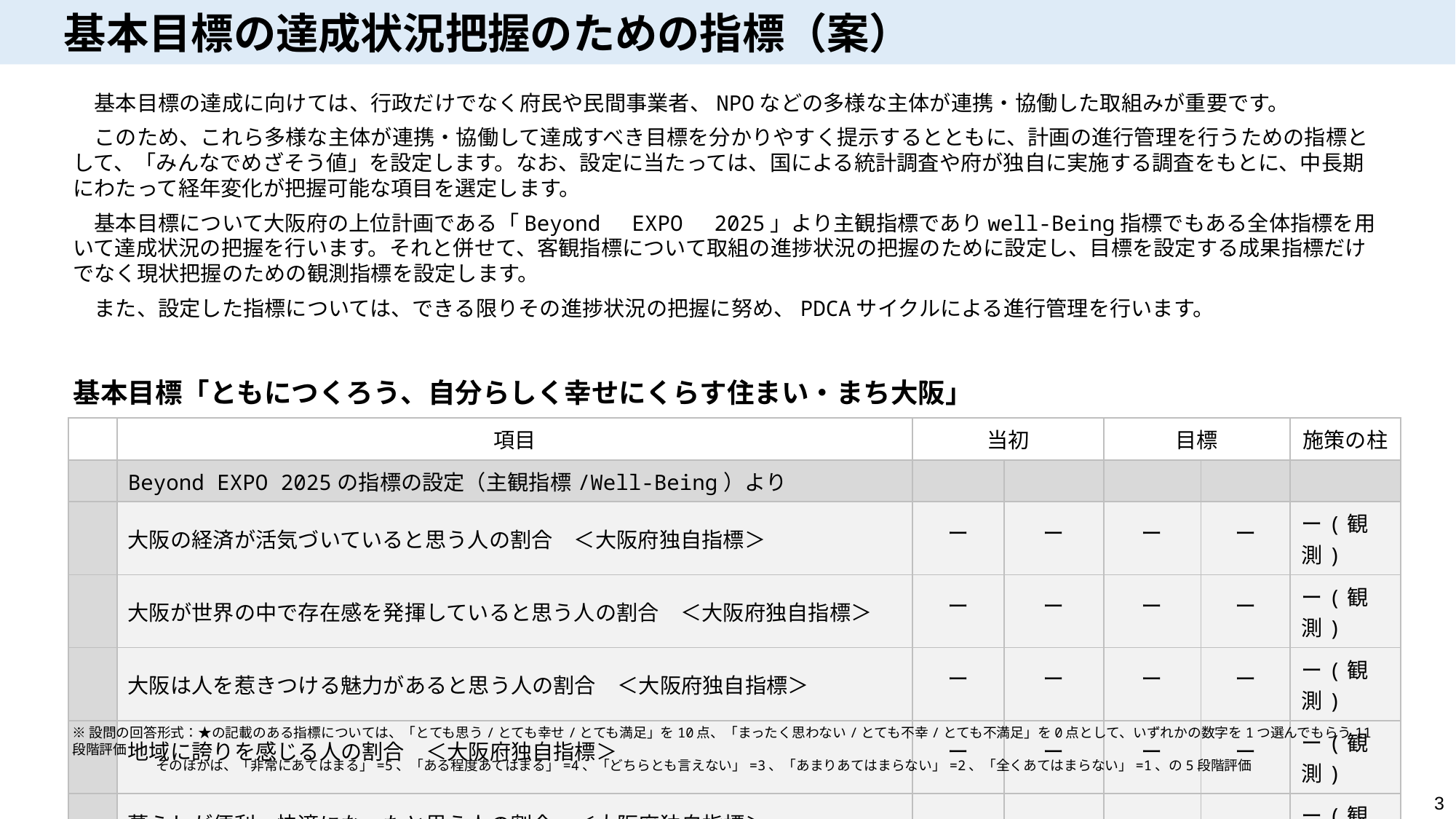

基本目標の達成状況把握のための指標（案）
　基本目標の達成に向けては、行政だけでなく府民や民間事業者、NPOなどの多様な主体が連携・協働した取組みが重要です。
　このため、これら多様な主体が連携・協働して達成すべき目標を分かりやすく提示するとともに、計画の進行管理を行うための指標として、「みんなでめざそう値」を設定します。なお、設定に当たっては、国による統計調査や府が独自に実施する調査をもとに、中長期にわたって経年変化が把握可能な項目を選定します。
　基本目標について大阪府の上位計画である「Beyond　EXPO　2025」より主観指標でありwell-Being指標でもある全体指標を用いて達成状況の把握を行います。それと併せて、客観指標について取組の進捗状況の把握のために設定し、目標を設定する成果指標だけでなく現状把握のための観測指標を設定します。
　また、設定した指標については、できる限りその進捗状況の把握に努め、PDCAサイクルによる進行管理を行います。

基本目標「ともにつくろう、自分らしく幸せにくらす住まい・まち大阪」
|  | 項目 | 当初 |  | 目標 |  | 施策の柱 |
| --- | --- | --- | --- | --- | --- | --- |
|  | Beyond EXPO 2025の指標の設定（主観指標/Well-Being）より |  |  |  |  |  |
|  | 大阪の経済が活気づいていると思う人の割合　＜大阪府独自指標＞ | ー | ー | ー | ー | ー(観測) |
|  | 大阪が世界の中で存在感を発揮していると思う人の割合　＜大阪府独自指標＞ | ー | ー | ー | ー | ー(観測) |
|  | 大阪は人を惹きつける魅力があると思う人の割合　＜大阪府独自指標＞ | ー | ー | ー | ー | ー(観測) |
|  | 地域に誇りを感じる人の割合　＜大阪府独自指標＞ | ー | ー | ー | ー | ー(観測) |
|  | 暮らしが便利・快適になったと思う人の割合　＜大阪府独自指標＞ | ー | ー | ー | ー | ー(観測) |
|  | 現在、あなたはどの程度幸せですか【幸福度】 | 6.0★ | (R6) | ー | ー | ー(観測) |
※設問の回答形式：★の記載のある指標については、「とても思う/とても幸せ/とても満足」を10点、「まったく思わない/とても不幸/とても不満足」を0点として、いずれかの数字を1つ選んでもらう11段階評価
                          そのほかは、「非常にあてはまる」=5、「ある程度あてはまる」=4、「どちらとも言えない」=3、「あまりあてはまらない」=2、「全くあてはまらない」=1、の5段階評価
3